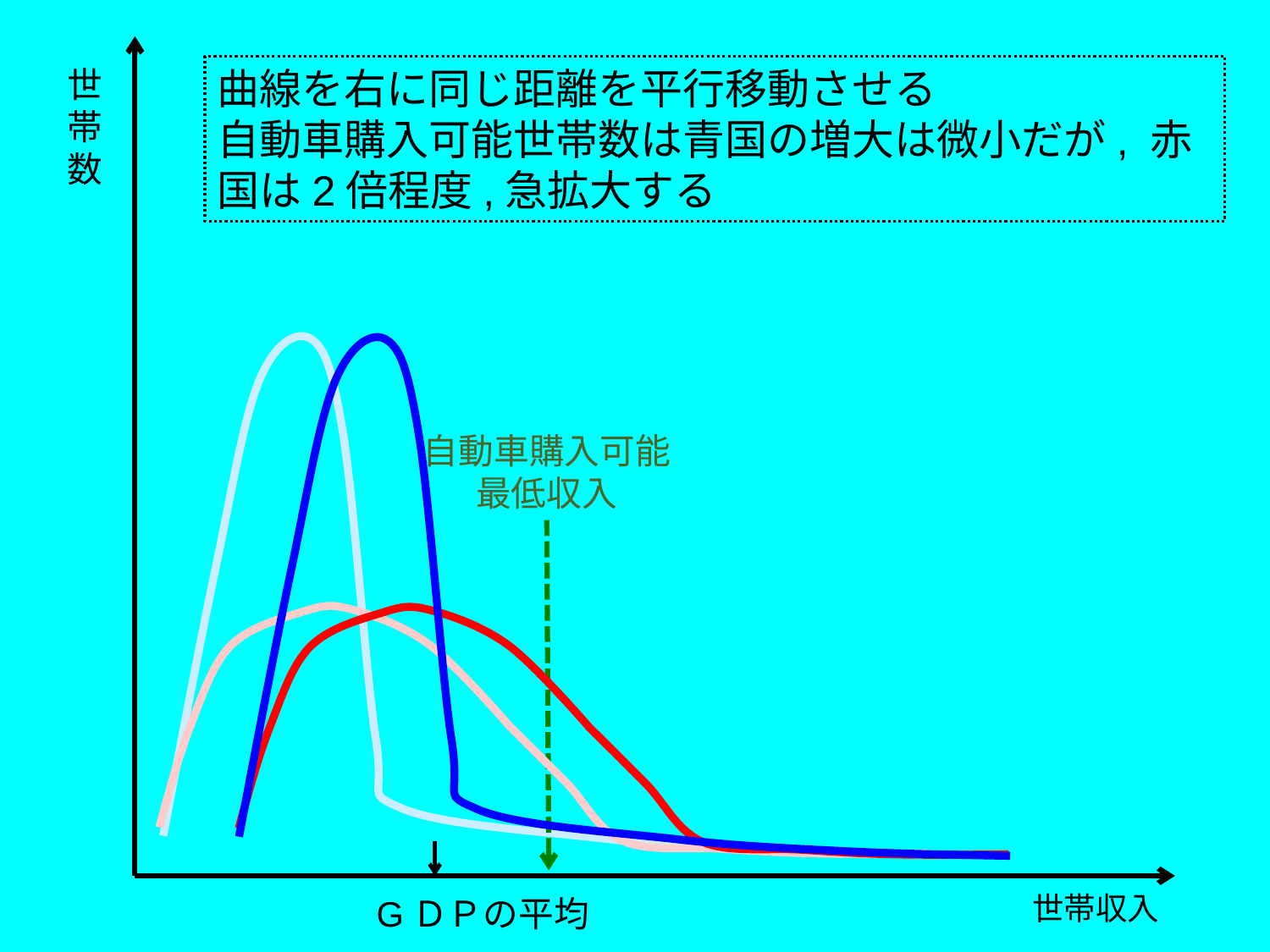

曲線を右に同じ距離を平行移動させる
自動車購入可能世帯数は青国の増大は微小だが, 赤国は2倍程度,急拡大する
世帯数

自動車購入可能
最低収入

 世帯収入
GＤＰの平均